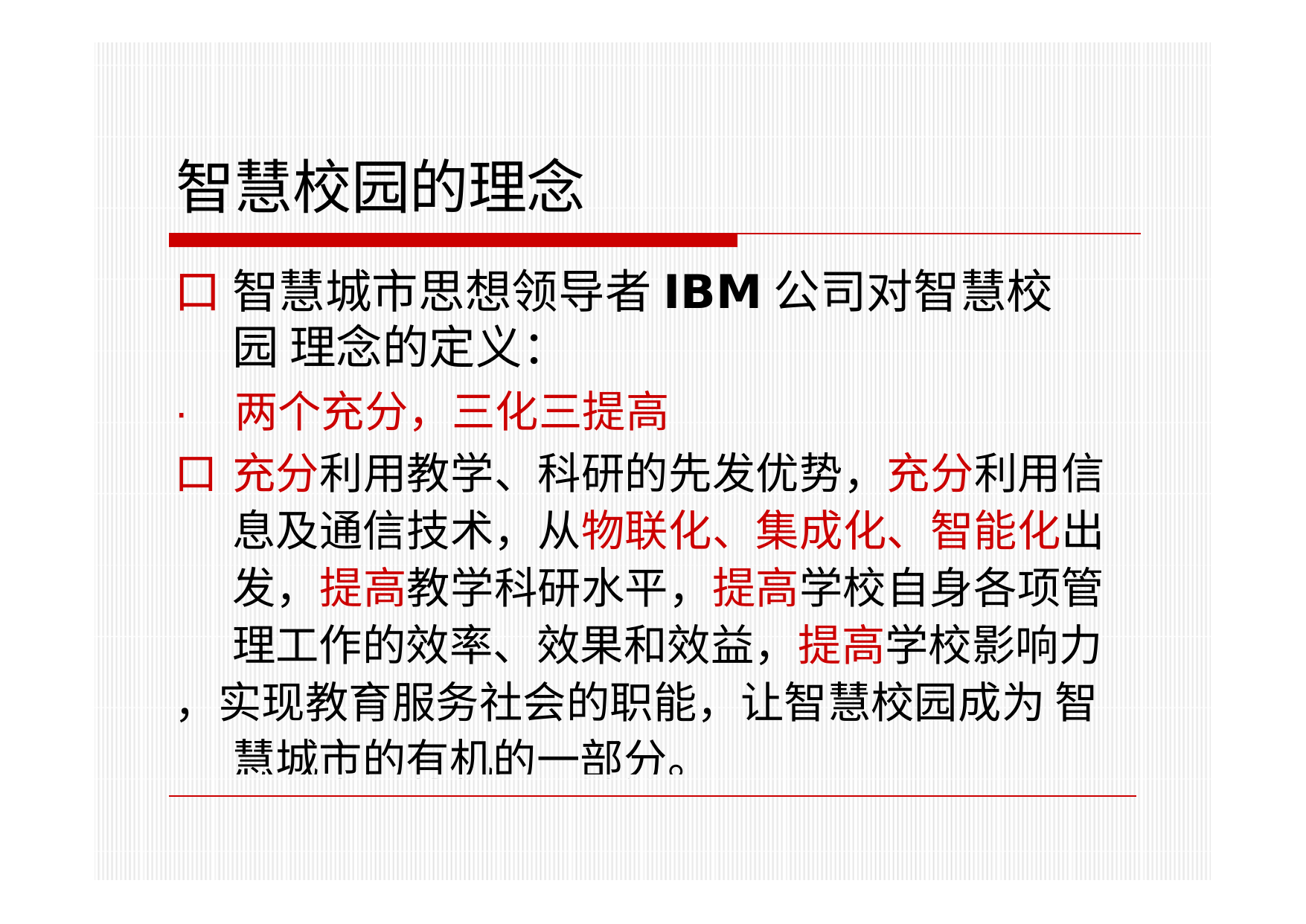

# 智慧校园的理念

口 智慧城市思想领导者IBM公司对智慧校园 理念的定义：

· 两个充分，三化三提高
口 充分利用教学、科研的先发优势，充分利用信 息及通信技术，从物联化、集成化、智能化出 发，提高教学科研水平，提高学校自身各项管 理工作的效率、效果和效益，提高学校影响力
，实现教育服务社会的职能，让智慧校园成为 智慧城市的有机的一部分。